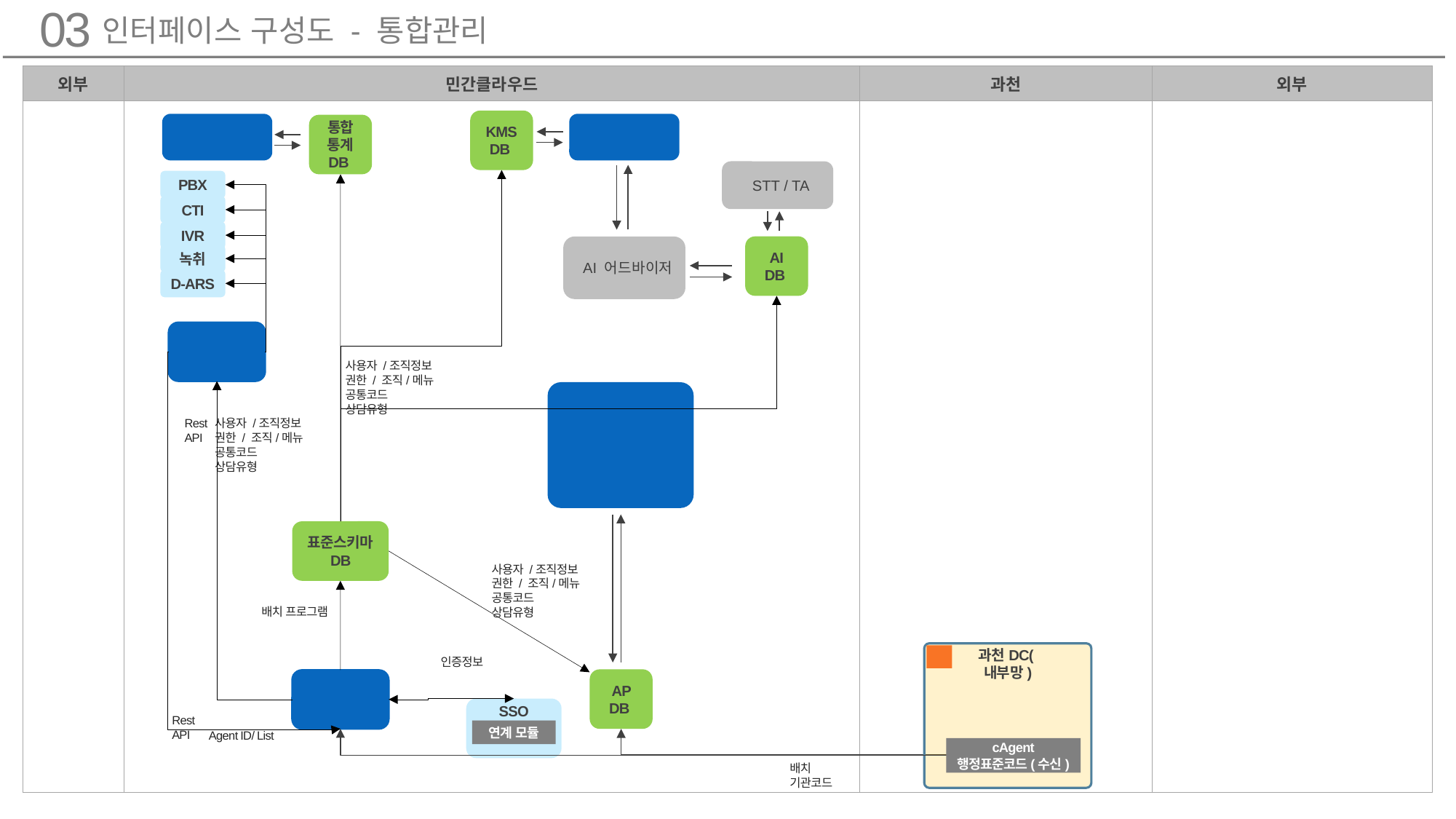

03
인터페이스 구성도 - 통합관리
KMS
DB
통합통계
KMS
통합통계
DB
STT / TA
PBX
CTI
IVR
AI
DB
AI 어드바이저
녹취
D-ARS
IPCC
사용자 /조직정보
권한 / 조직/메뉴
공통코드
상담유형
상담AP
Rest
API
사용자 /조직정보
권한 / 조직/메뉴
공통코드
상담유형
표준스키마
 DB
사용자 /조직정보
권한 / 조직/메뉴
공통코드
상담유형
배치 프로그램
과천DC(내부망)

3
인증정보
AP DB
통합관리
SSO

Rest
API
연계 모듈
Agent ID/ List
cAgent
행정표준코드(수신)
배치
기관코드